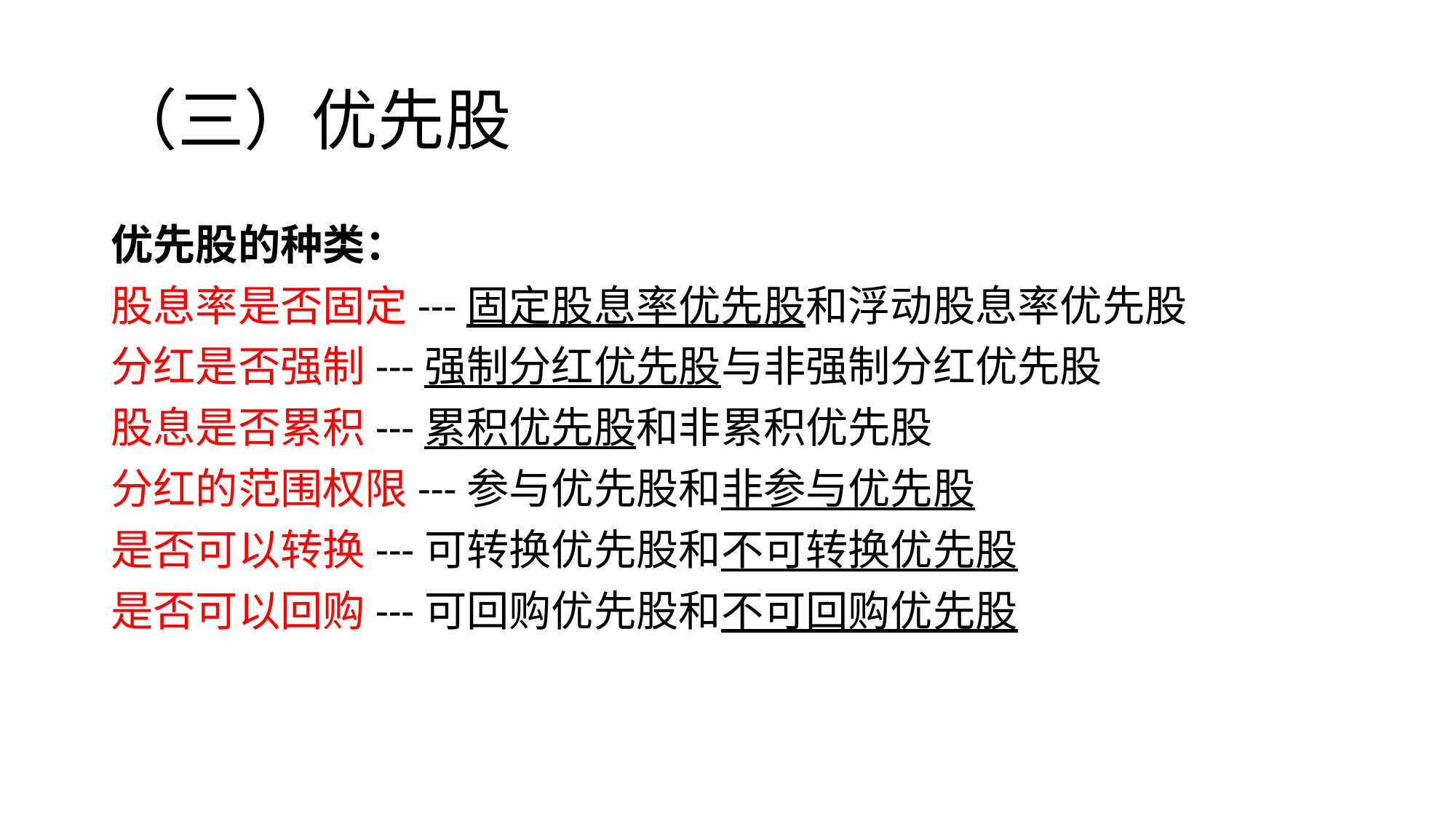

# （三）优先股
优先股的种类：
股息率是否固定---固定股息率优先股和浮动股息率优先股
分红是否强制---强制分红优先股与非强制分红优先股
股息是否累积---累积优先股和非累积优先股
分红的范围权限---参与优先股和非参与优先股
是否可以转换---可转换优先股和不可转换优先股
是否可以回购---可回购优先股和不可回购优先股